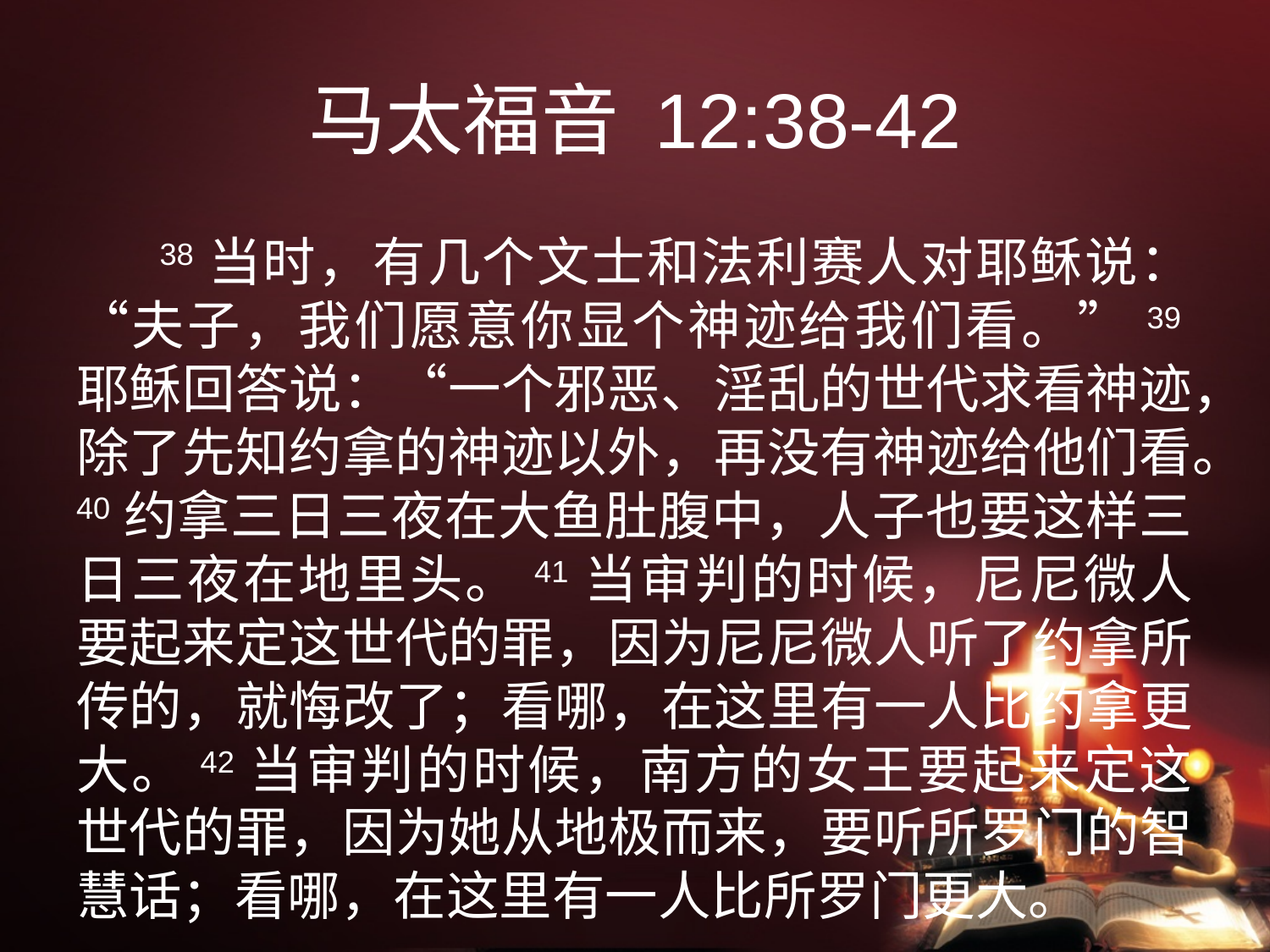

# 马太福音 12:38-42
        38当时，有几个文士和法利赛人对耶稣说：“夫子，我们愿意你显个神迹给我们看。”39耶稣回答说：“一个邪恶、淫乱的世代求看神迹，除了先知约拿的神迹以外，再没有神迹给他们看。40约拿三日三夜在大鱼肚腹中，人子也要这样三日三夜在地里头。41当审判的时候，尼尼微人要起来定这世代的罪，因为尼尼微人听了约拿所传的，就悔改了；看哪，在这里有一人比约拿更大。42当审判的时候，南方的女王要起来定这世代的罪，因为她从地极而来，要听所罗门的智慧话；看哪，在这里有一人比所罗门更大。